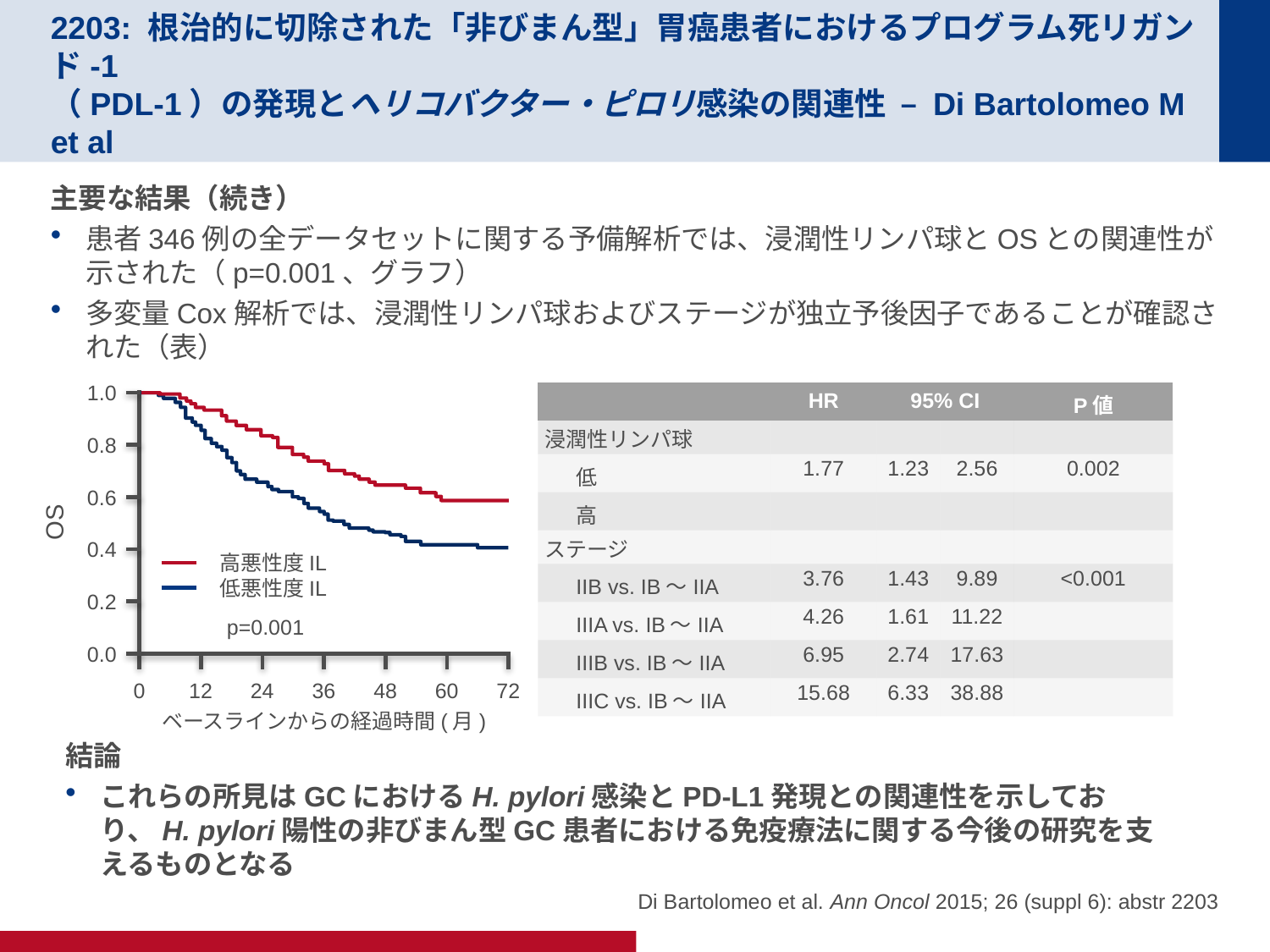

# 2203: 根治的に切除された「非びまん型」胃癌患者におけるプログラム死リガンド-1 （PDL-1）の発現とヘリコバクター・ピロリ感染の関連性  – Di Bartolomeo M et al
主要な結果（続き）
患者346例の全データセットに関する予備解析では、浸潤性リンパ球とOSとの関連性が示された（p=0.001、グラフ）
多変量Cox解析では、浸潤性リンパ球およびステージが独立予後因子であることが確認された（表）

1.0

0.8
0.6
0.4
高悪性度IL
低悪性度IL
0.2
p=0.001
0.0
0
12
24
36
48
60
72
ベースラインからの経過時間(月)
|  | HR | 95% CI |  | P値 |
| --- | --- | --- | --- | --- |
| 浸潤性リンパ球 |  |  |  |  |
| 低 | 1.77 | 1.23 | 2.56 | 0.002 |
| 高 |  |  |  |  |
| ステージ |  |  |  |  |
| IIB vs. IB～IIA | 3.76 | 1.43 | 9.89 | <0.001 |
| IIIA vs. IB～IIA | 4.26 | 1.61 | 11.22 |  |
| IIIB vs. IB～IIA | 6.95 | 2.74 | 17.63 |  |
| IIIC vs. IB～IIA | 15.68 | 6.33 | 38.88 |  |
OS
結論
これらの所見はGCにおけるH. pylori感染とPD-L1発現との関連性を示しており、H. pylori陽性の非びまん型GC患者における免疫療法に関する今後の研究を支えるものとなる
Di Bartolomeo et al. Ann Oncol 2015; 26 (suppl 6): abstr 2203